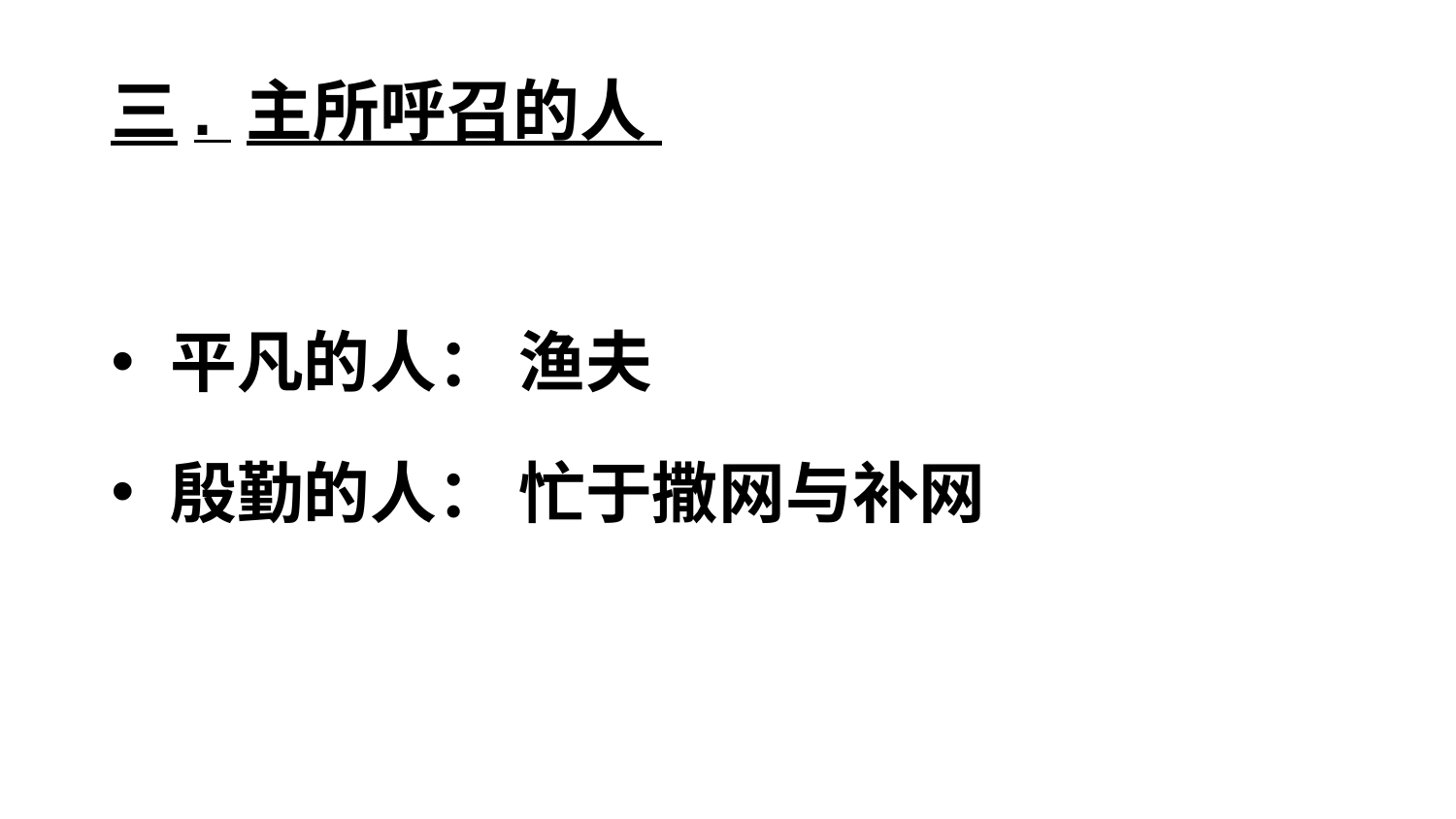

# 三. 主所呼召的人

 平凡的人： 渔夫
 殷勤的人： 忙于撒网与补网